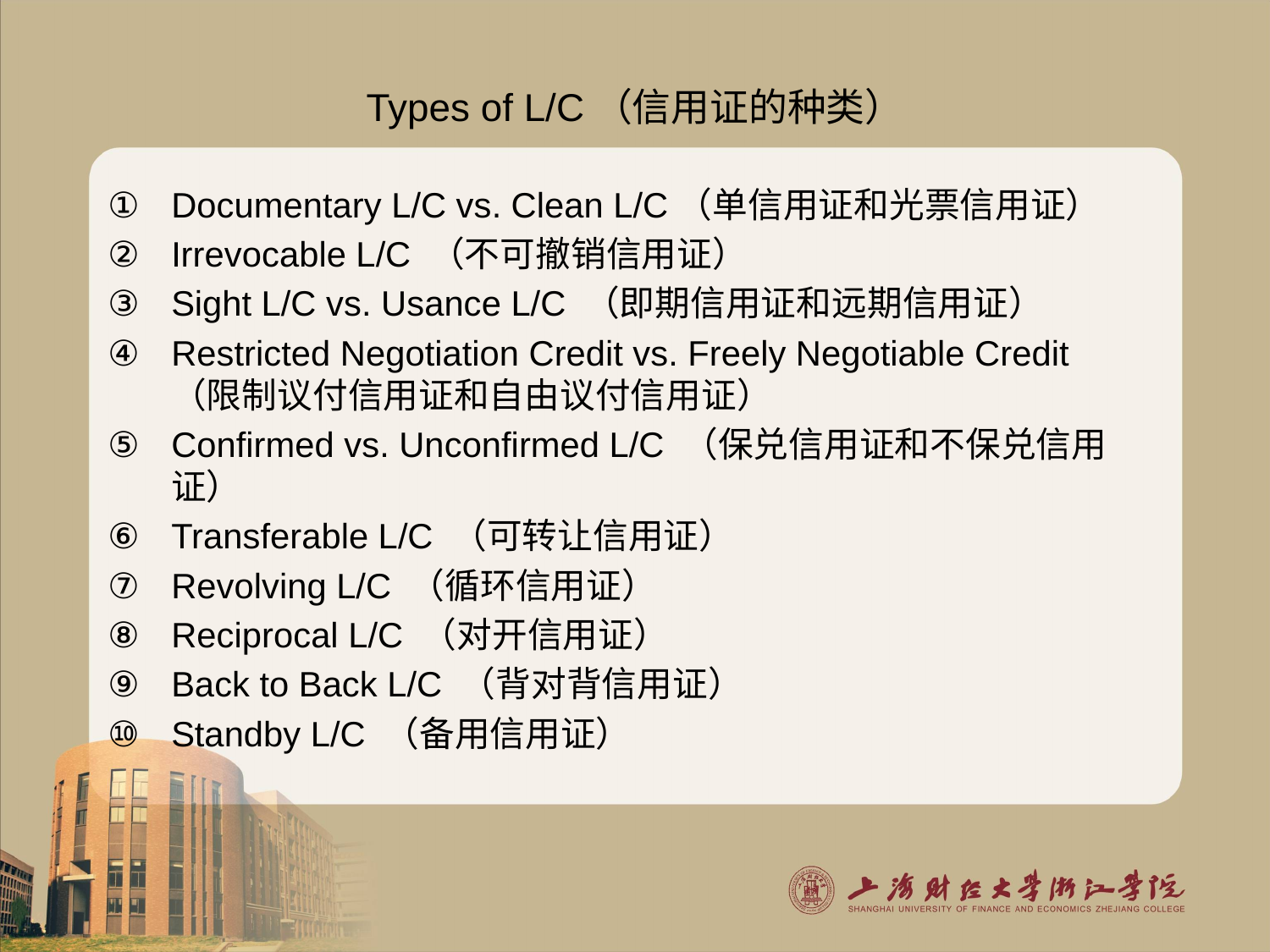

# Types of L/C（信用证的种类）
Documentary L/C vs. Clean L/C（单信用证和光票信用证）
Irrevocable L/C （不可撤销信用证）
Sight L/C vs. Usance L/C （即期信用证和远期信用证）
Restricted Negotiation Credit vs. Freely Negotiable Credit （限制议付信用证和自由议付信用证）
Confirmed vs. Unconfirmed L/C （保兑信用证和不保兑信用证）
Transferable L/C （可转让信用证）
Revolving L/C （循环信用证）
Reciprocal L/C （对开信用证）
Back to Back L/C （背对背信用证）
Standby L/C （备用信用证）